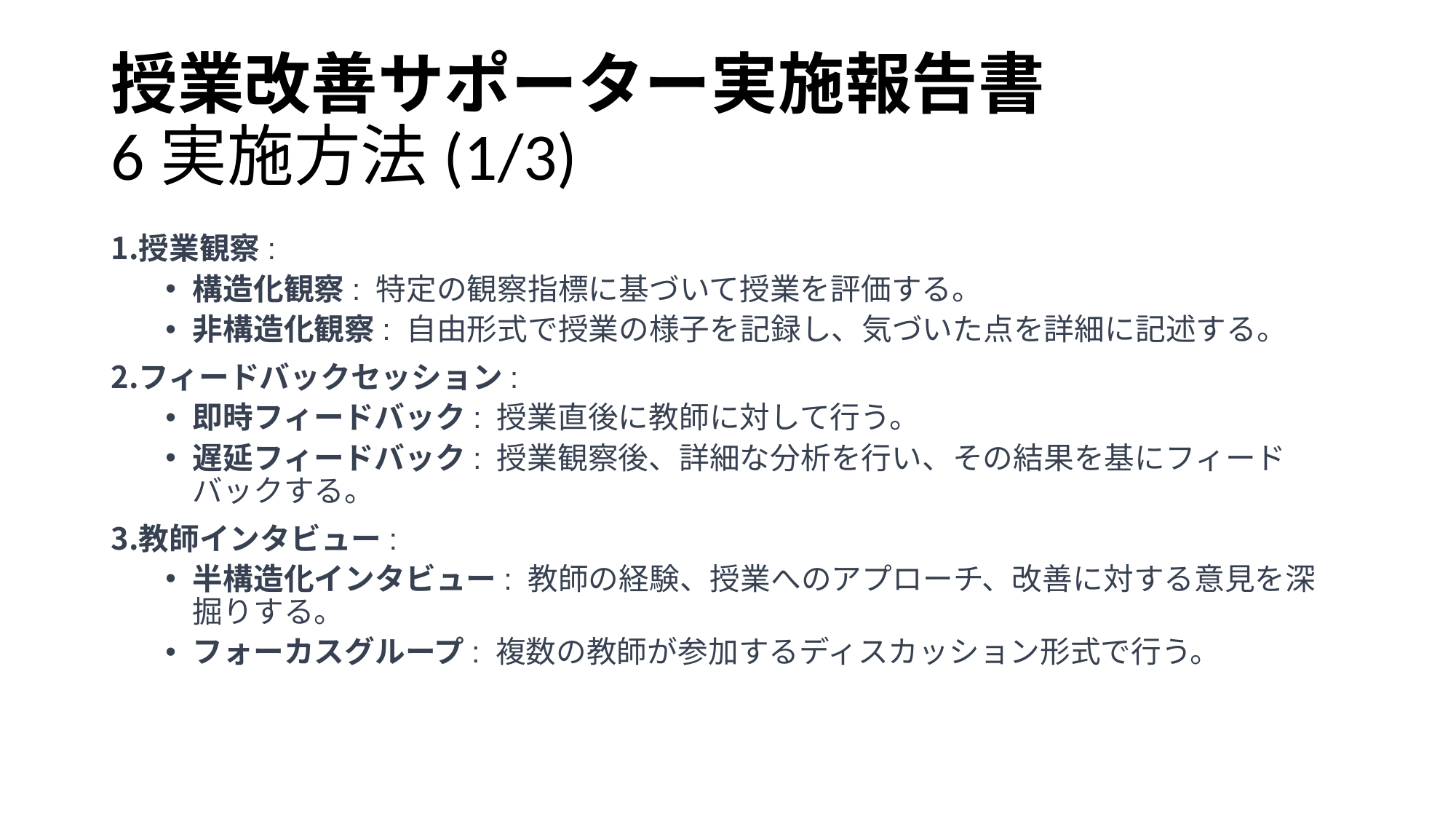

# 授業改善サポーター実施報告書 6実施方法(1/3)
授業観察:
構造化観察: 特定の観察指標に基づいて授業を評価する。
非構造化観察: 自由形式で授業の様子を記録し、気づいた点を詳細に記述する。
フィードバックセッション:
即時フィードバック: 授業直後に教師に対して行う。
遅延フィードバック: 授業観察後、詳細な分析を行い、その結果を基にフィードバックする。
教師インタビュー:
半構造化インタビュー: 教師の経験、授業へのアプローチ、改善に対する意見を深掘りする。
フォーカスグループ: 複数の教師が参加するディスカッション形式で行う。